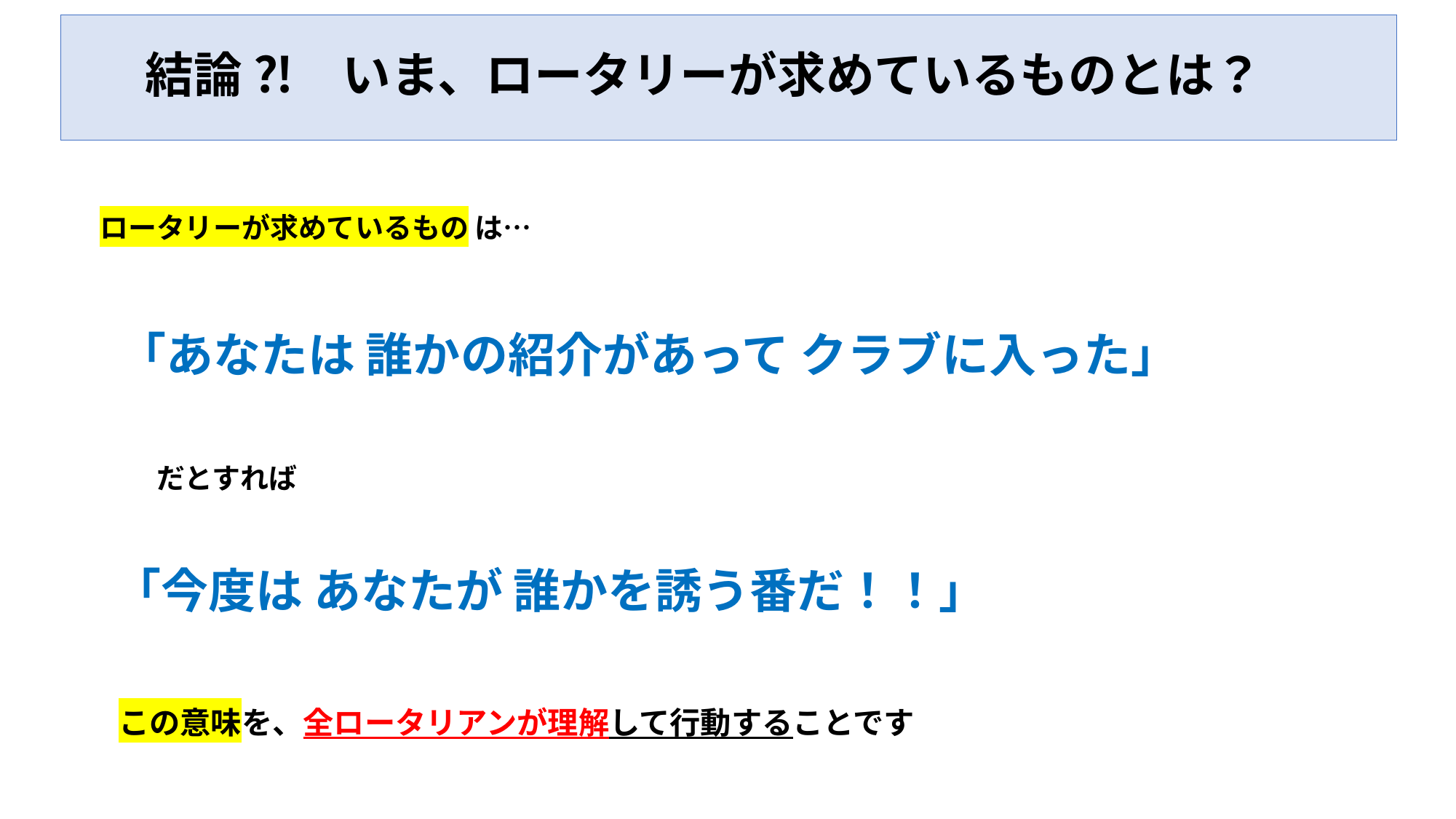

# 結論 ⁈　いま、ロータリーが求めているものとは？
　ロータリーが求めているもの は…

　　「あなたは 誰かの紹介があって クラブに入った」

　　だとすれば

　「今度は あなたが 誰かを誘う番だ！！」

　この意味を、全ロータリアンが理解して行動することです